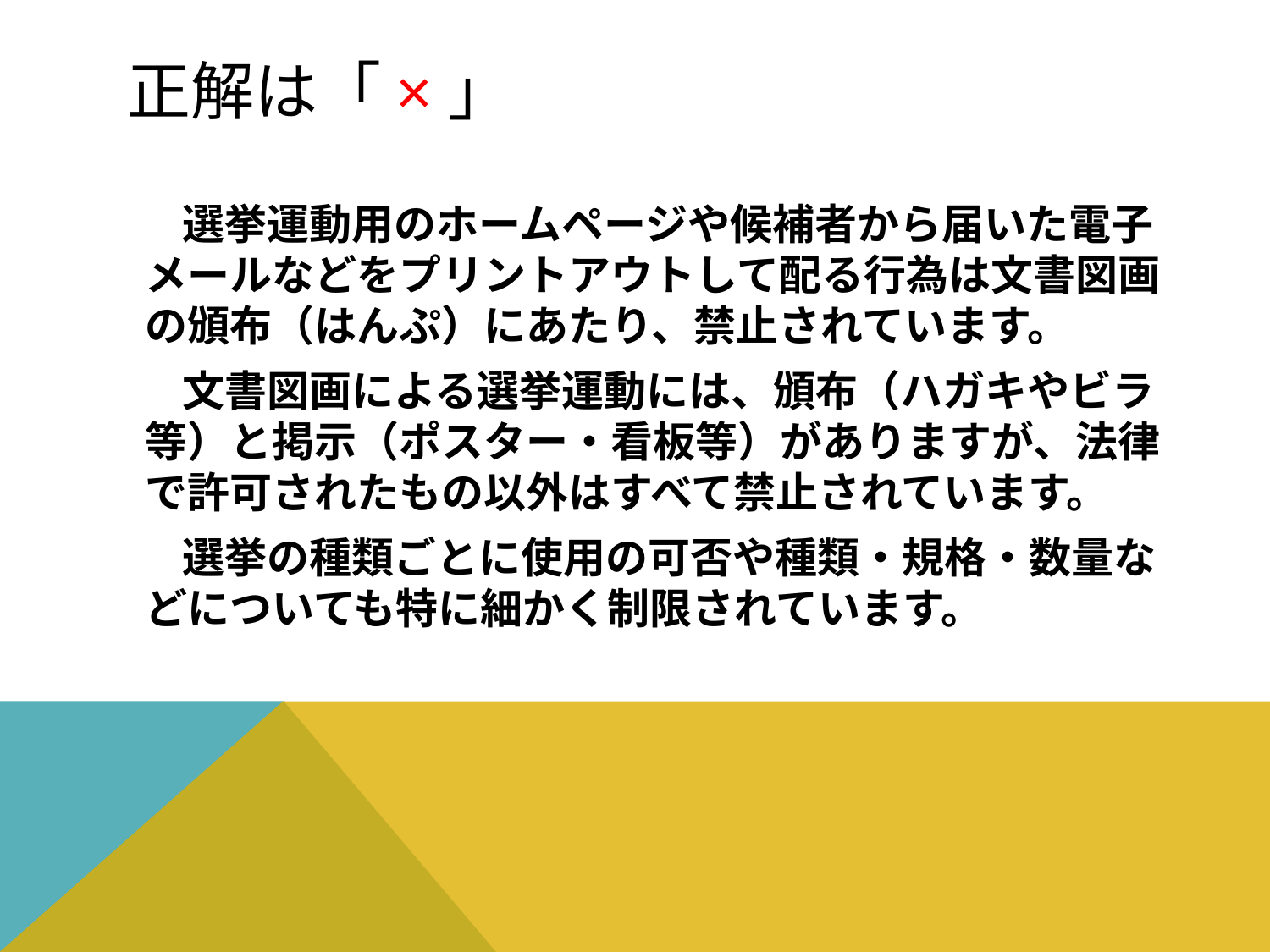

# 正解は「×」
　　選挙運動用のホームページや候補者から届いた電子メールなどをプリントアウトして配る行為は文書図画の頒布（はんぷ）にあたり、禁止されています。
　　文書図画による選挙運動には、頒布（ハガキやビラ等）と掲示（ポスター・看板等）がありますが、法律で許可されたもの以外はすべて禁止されています。
　　選挙の種類ごとに使用の可否や種類・規格・数量などについても特に細かく制限されています。